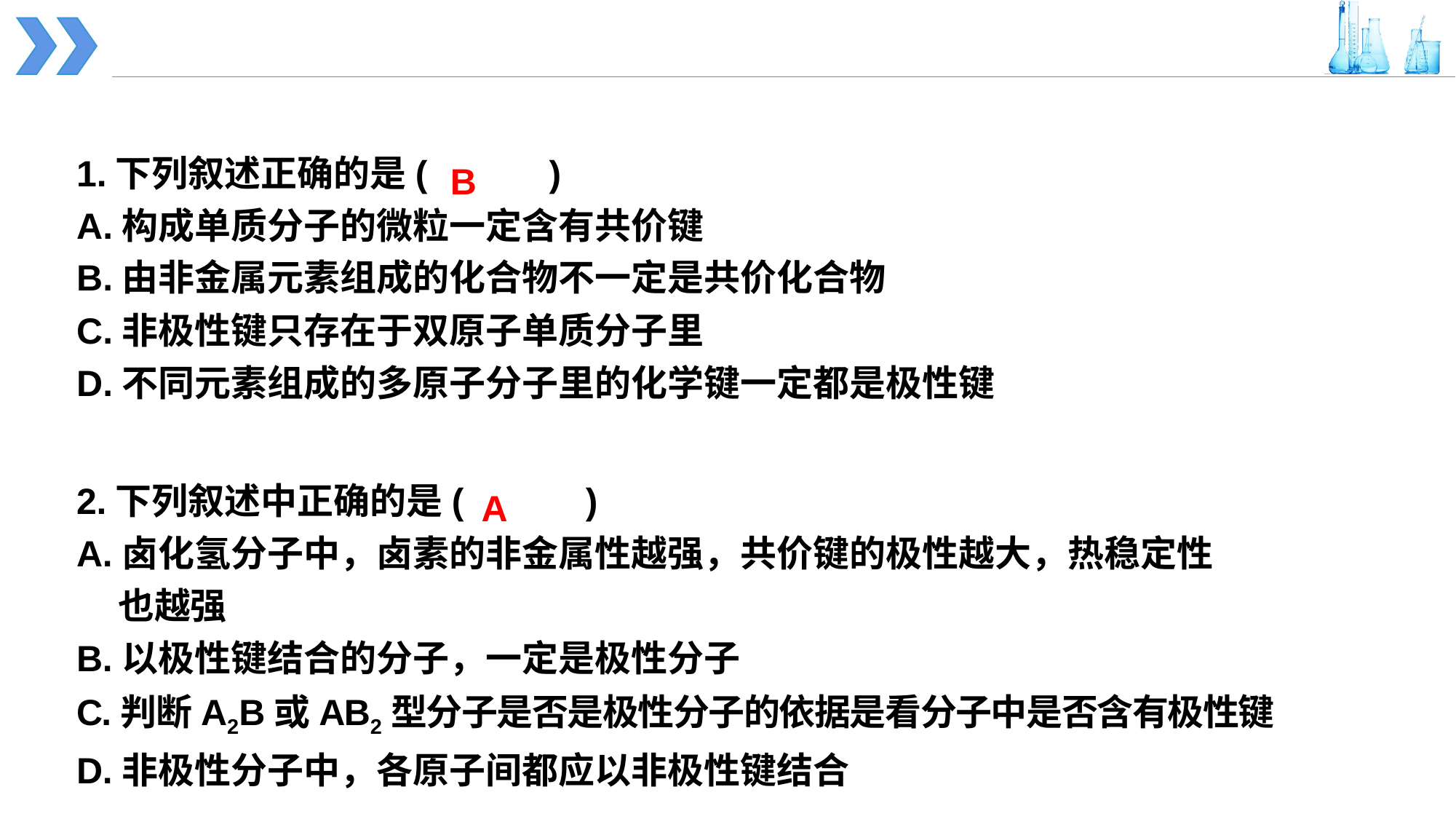

1.下列叙述正确的是(            )
A.构成单质分子的微粒一定含有共价键
B.由非金属元素组成的化合物不一定是共价化合物
C.非极性键只存在于双原子单质分子里
D.不同元素组成的多原子分子里的化学键一定都是极性键
B
2.下列叙述中正确的是(            )
A.卤化氢分子中，卤素的非金属性越强，共价键的极性越大，热稳定性
    也越强
B.以极性键结合的分子，一定是极性分子
C.判断A2B或AB2型分子是否是极性分子的依据是看分子中是否含有极性键
D.非极性分子中，各原子间都应以非极性键结合
A